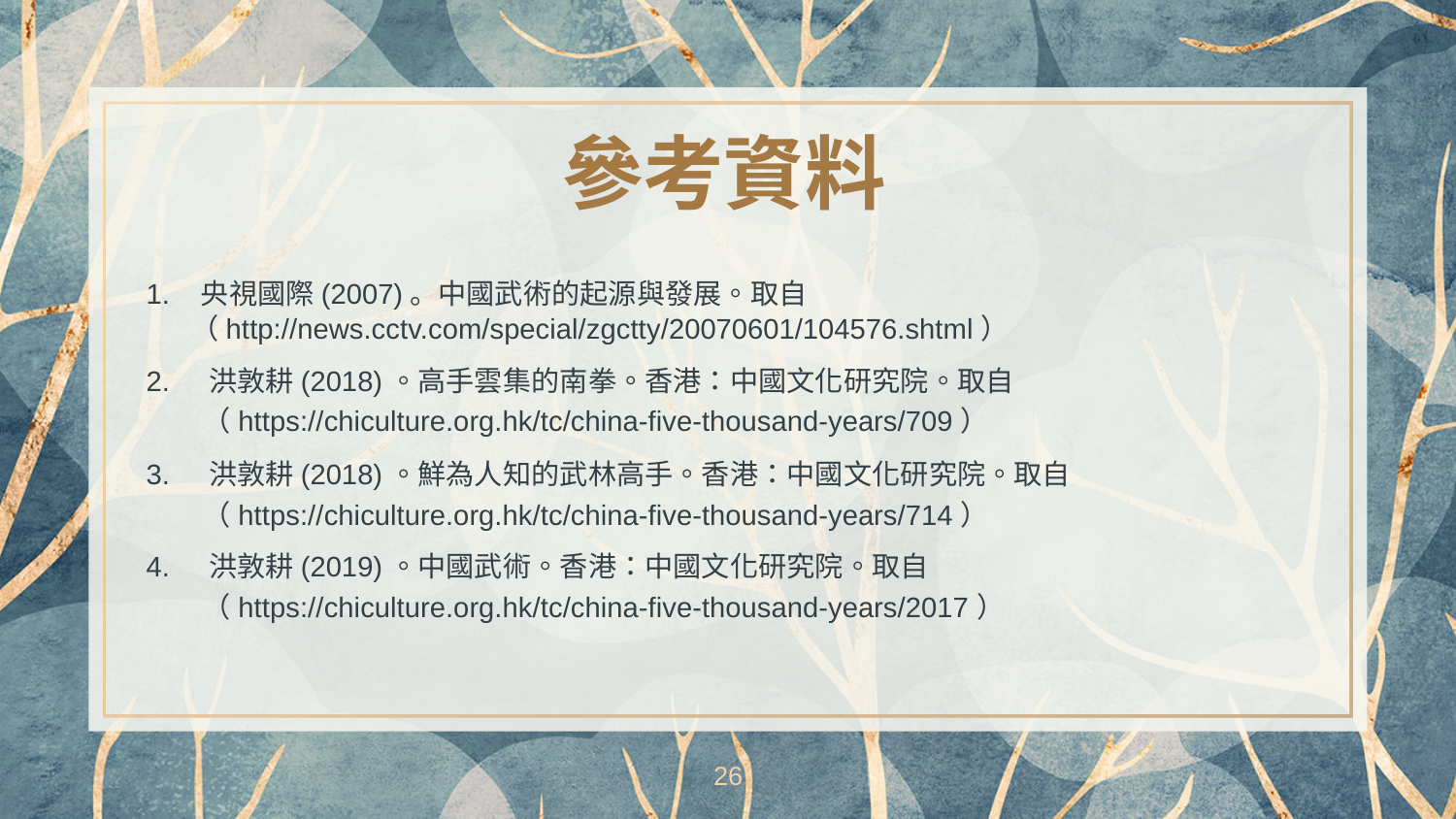

參考資料
1.   央視國際(2007)。中國武術的起源與發展。取自
      （http://news.cctv.com/special/zgctty/20070601/104576.shtml）
2.    洪敦耕(2018)。高手雲集的南拳。香港：中國文化研究院。取自
　　（https://chiculture.org.hk/tc/china-five-thousand-years/709）
3.    洪敦耕(2018)。鮮為人知的武林高手。香港：中國文化研究院。取自
　　（https://chiculture.org.hk/tc/china-five-thousand-years/714）
4.    洪敦耕(2019)。中國武術。香港：中國文化研究院。取自
　　（https://chiculture.org.hk/tc/china-five-thousand-years/2017）

26